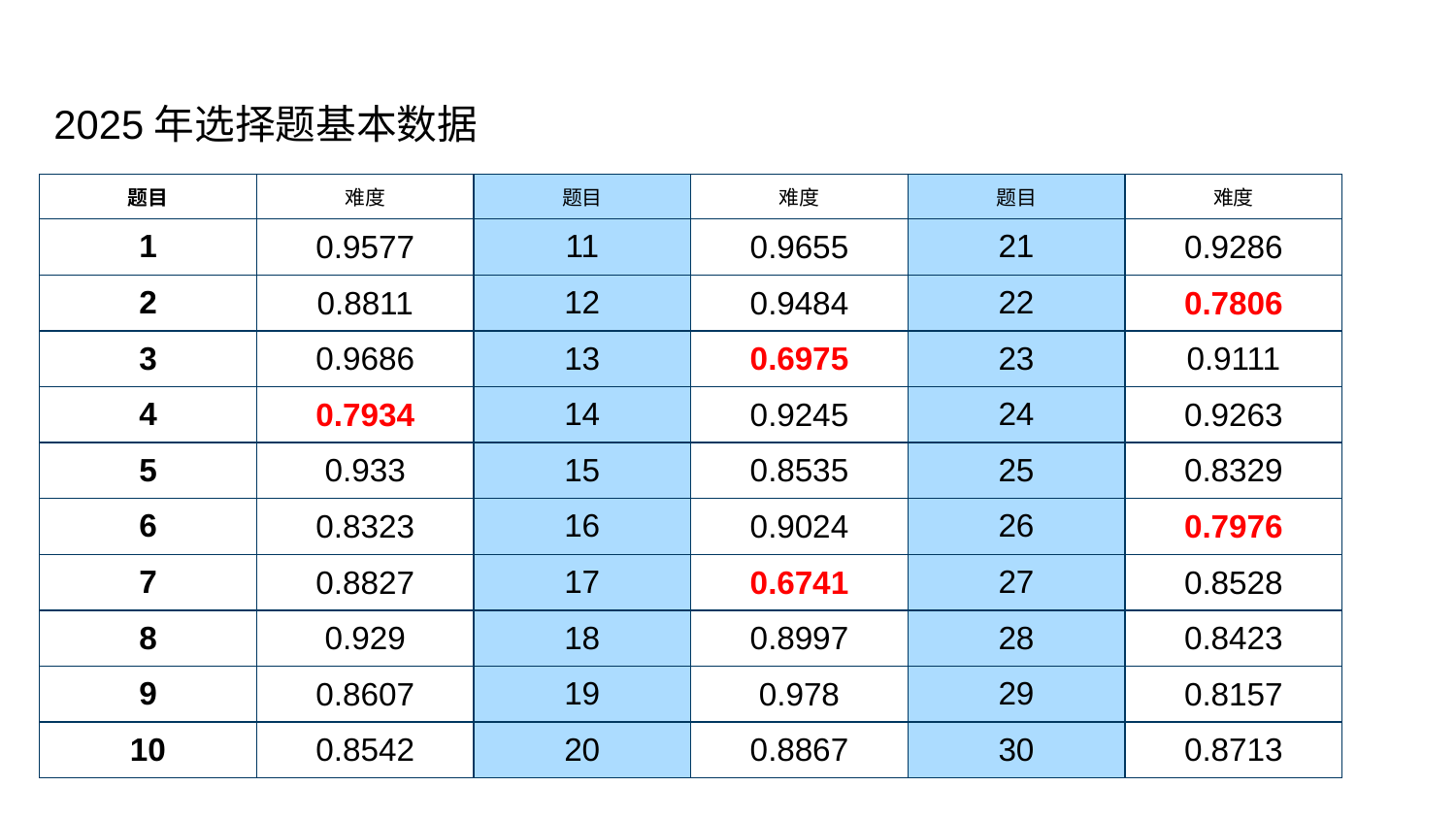

2025年选择题基本数据
| 题目 | 难度 | 题目 | 难度 | 题目 | 难度 |
| --- | --- | --- | --- | --- | --- |
| 1 | 0.9577 | 11 | 0.9655 | 21 | 0.9286 |
| 2 | 0.8811 | 12 | 0.9484 | 22 | 0.7806 |
| 3 | 0.9686 | 13 | 0.6975 | 23 | 0.9111 |
| 4 | 0.7934 | 14 | 0.9245 | 24 | 0.9263 |
| 5 | 0.933 | 15 | 0.8535 | 25 | 0.8329 |
| 6 | 0.8323 | 16 | 0.9024 | 26 | 0.7976 |
| 7 | 0.8827 | 17 | 0.6741 | 27 | 0.8528 |
| 8 | 0.929 | 18 | 0.8997 | 28 | 0.8423 |
| 9 | 0.8607 | 19 | 0.978 | 29 | 0.8157 |
| 10 | 0.8542 | 20 | 0.8867 | 30 | 0.8713 |